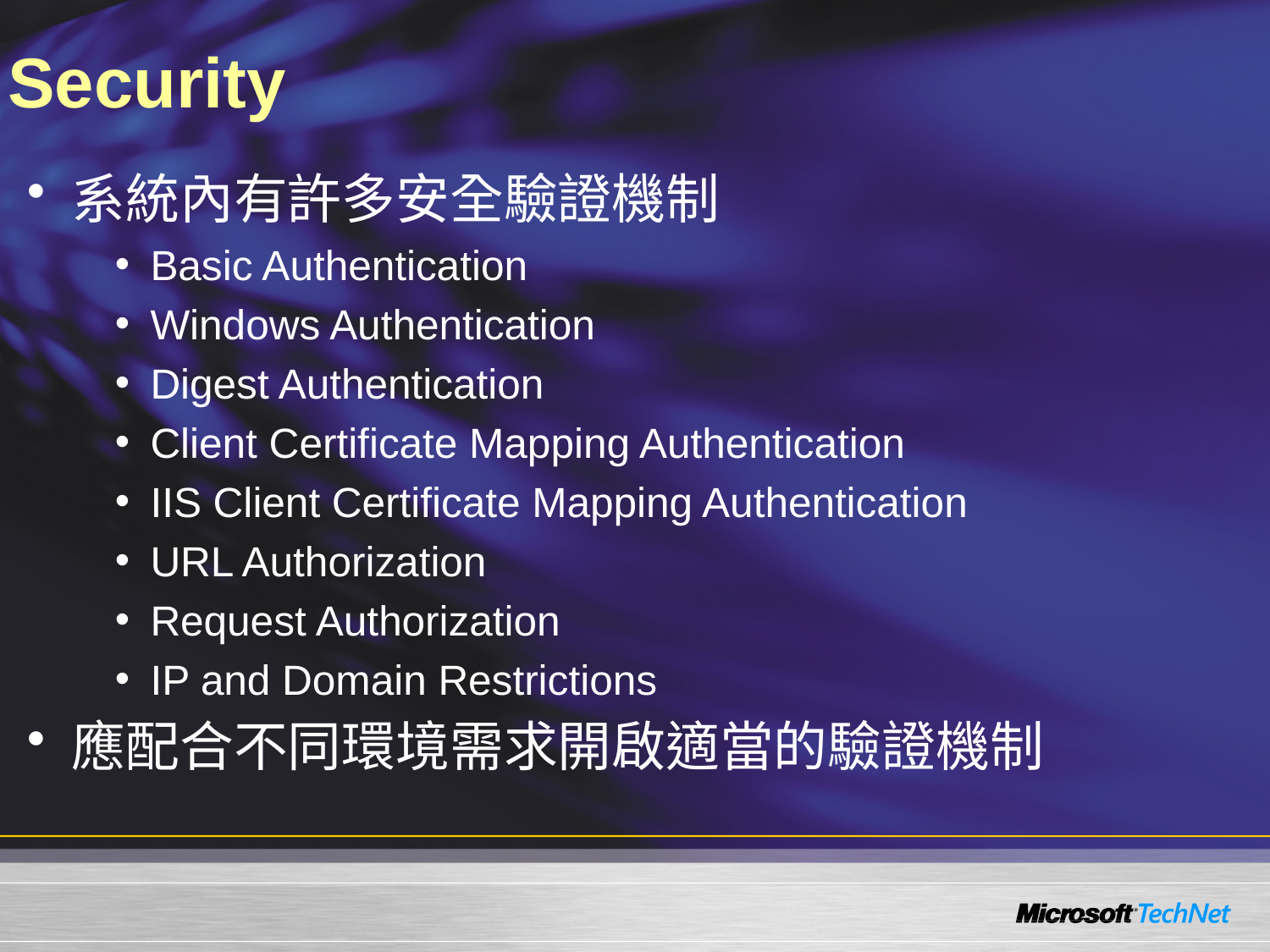

# Security
系統內有許多安全驗證機制
Basic Authentication
Windows Authentication
Digest Authentication
Client Certificate Mapping Authentication
IIS Client Certificate Mapping Authentication
URL Authorization
Request Authorization
IP and Domain Restrictions
應配合不同環境需求開啟適當的驗證機制